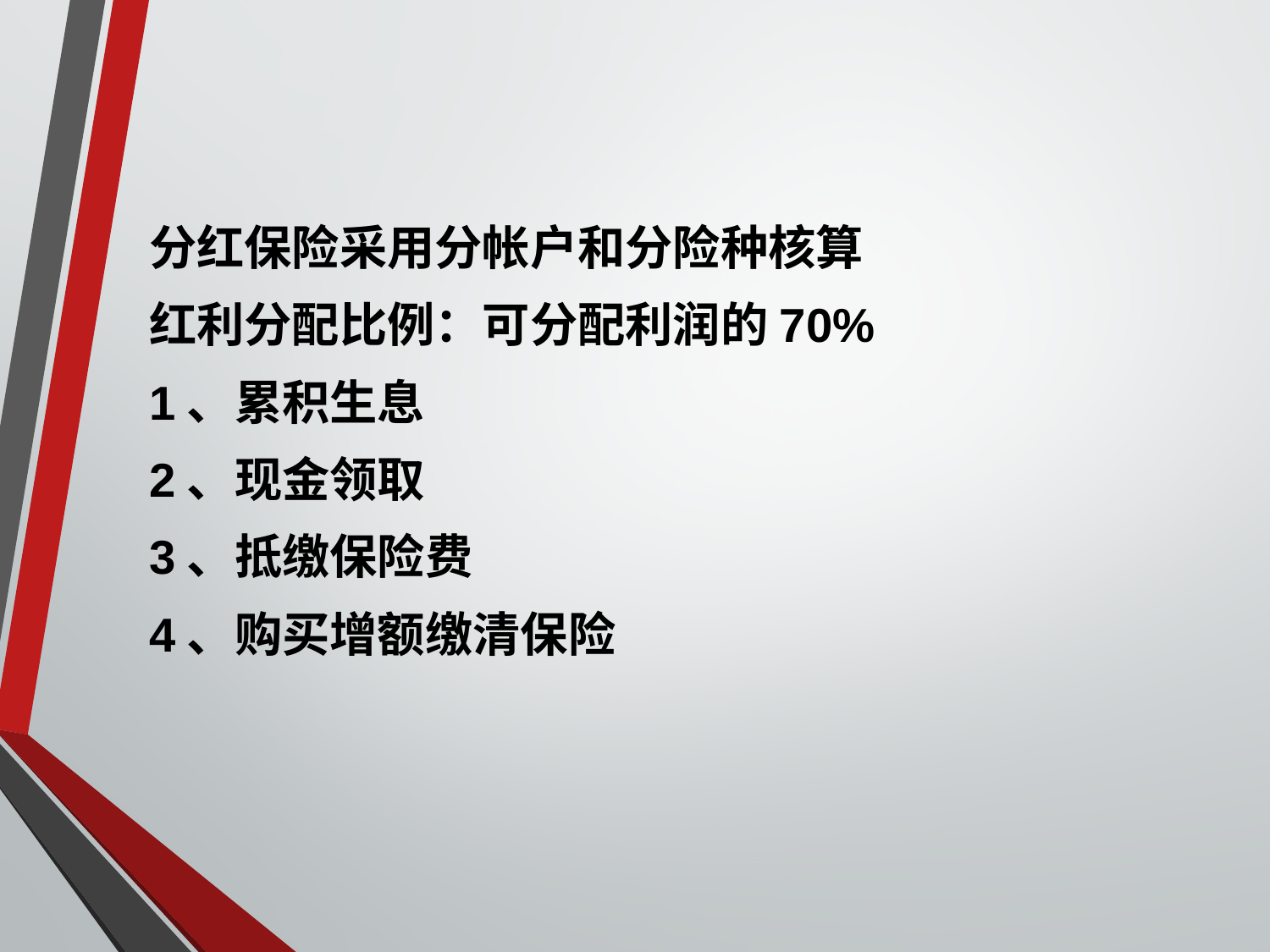

分红保险采用分帐户和分险种核算
红利分配比例：可分配利润的70%
1、累积生息
2、现金领取
3、抵缴保险费
4、购买增额缴清保险